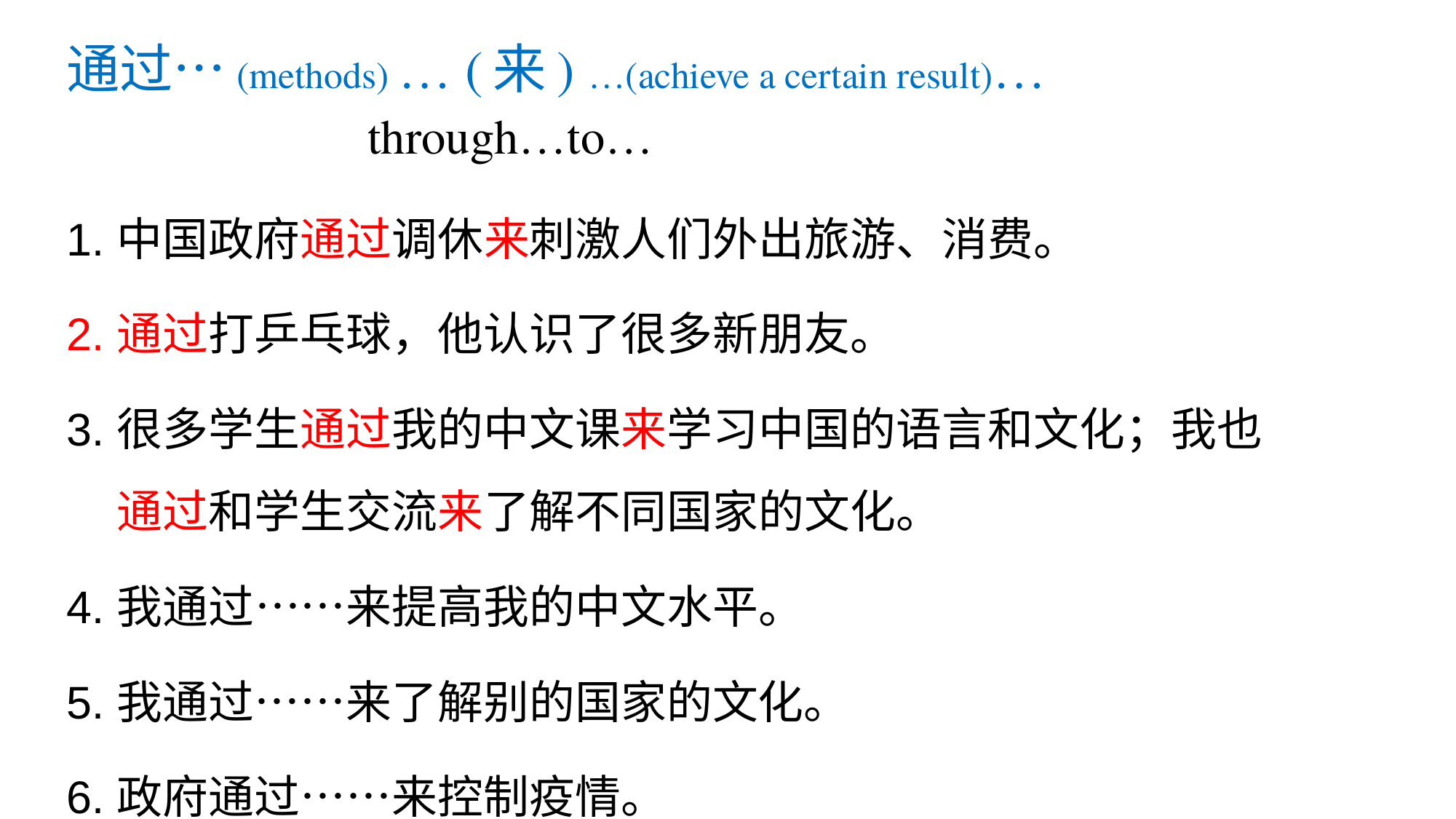

# 通过…(methods) … (来) …(achieve a certain result)…
through…to…
中国政府通过调休来刺激人们外出旅游、消费。
通过打乒乓球，他认识了很多新朋友。
很多学生通过我的中文课来学习中国的语言和文化；我也通过和学生交流来了解不同国家的文化。
我通过……来提高我的中文水平。
我通过……来了解别的国家的文化。
政府通过……来控制疫情。